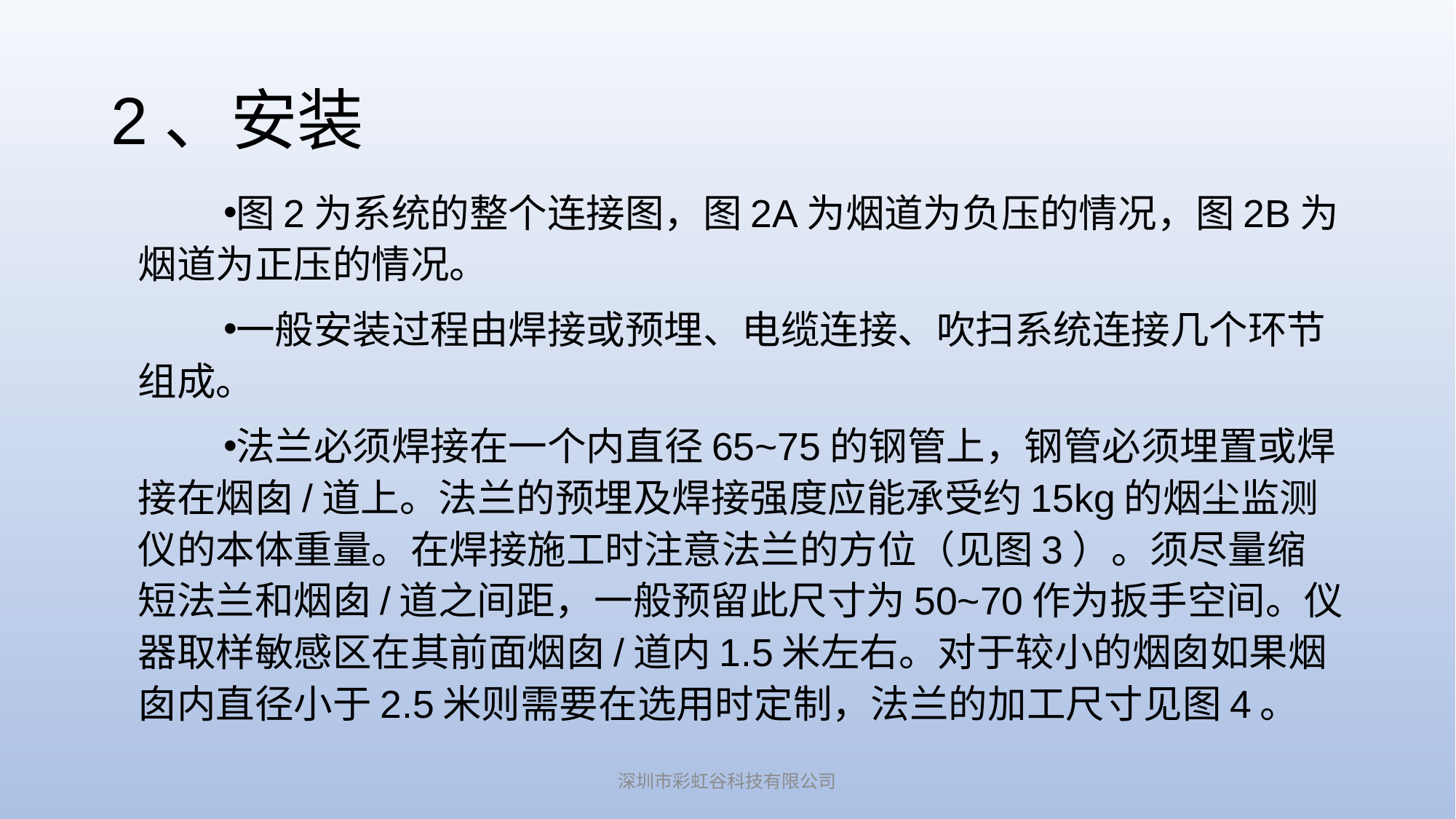

# 2、安装
图2为系统的整个连接图，图2A为烟道为负压的情况，图2B为烟道为正压的情况。
一般安装过程由焊接或预埋、电缆连接、吹扫系统连接几个环节组成。
法兰必须焊接在一个内直径65~75的钢管上，钢管必须埋置或焊接在烟囱/道上。法兰的预埋及焊接强度应能承受约15kg的烟尘监测仪的本体重量。在焊接施工时注意法兰的方位（见图3）。须尽量缩短法兰和烟囱/道之间距，一般预留此尺寸为50~70作为扳手空间。仪器取样敏感区在其前面烟囱/道内1.5米左右。对于较小的烟囱如果烟囱内直径小于2.5米则需要在选用时定制，法兰的加工尺寸见图4。

深圳市彩虹谷科技有限公司
14